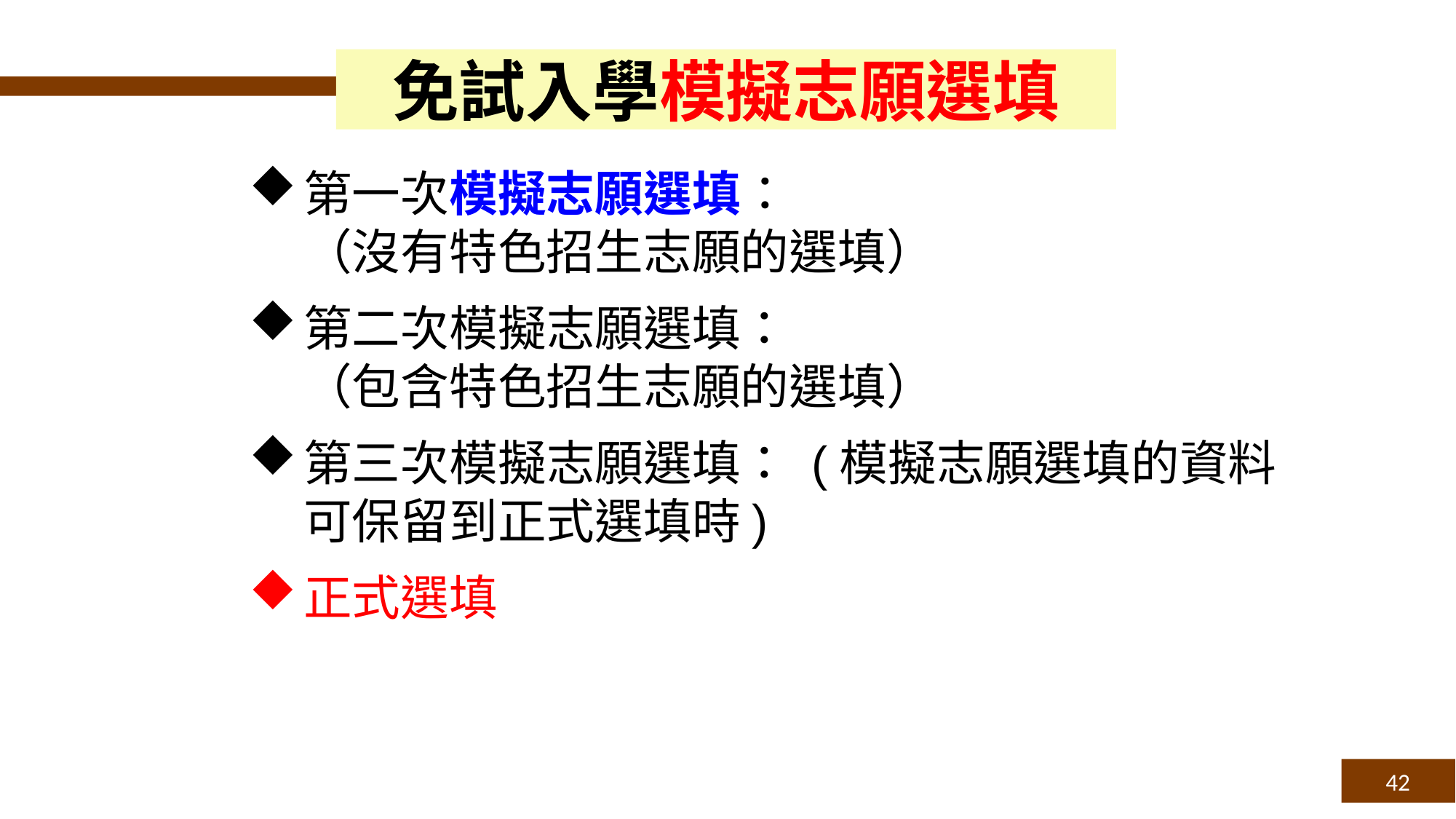

免試入學模擬志願選填

第一次模擬志願選填：
（沒有特色招生志願的選填）
第二次模擬志願選填：
（包含特色招生志願的選填）
第三次模擬志願選填： (模擬志願選填的資料可保留到正式選填時)
正式選填

42